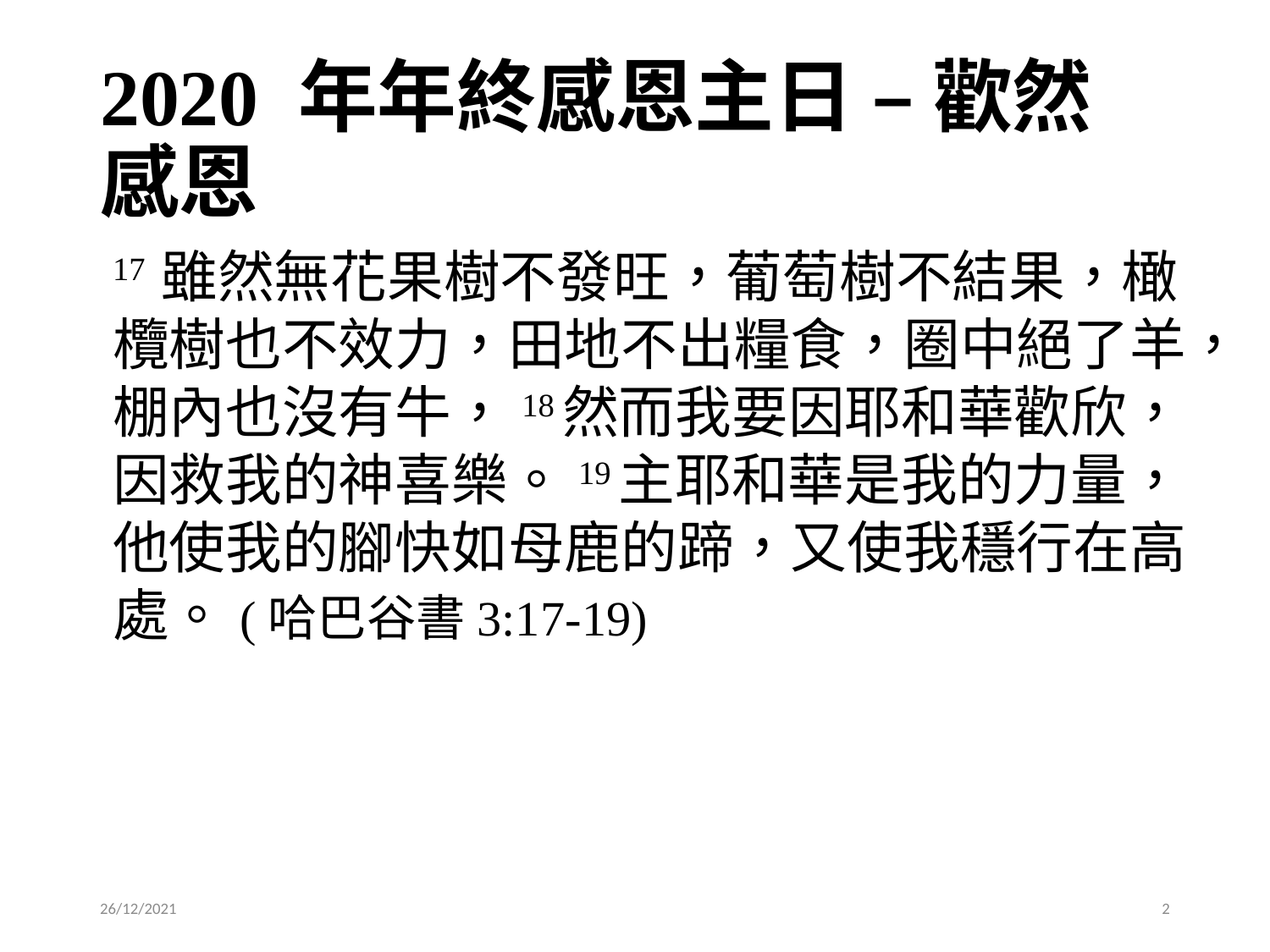

# 2020 年年終感恩主日 – 歡然感恩
17 雖然無花果樹不發旺，葡萄樹不結果，橄欖樹也不效力，田地不出糧食，圈中絕了羊，棚內也沒有牛，18然而我要因耶和華歡欣，因救我的神喜樂。19主耶和華是我的力量，他使我的腳快如母鹿的蹄，又使我穩行在高處。	(哈巴谷書3:17-19)
26/12/2021

2